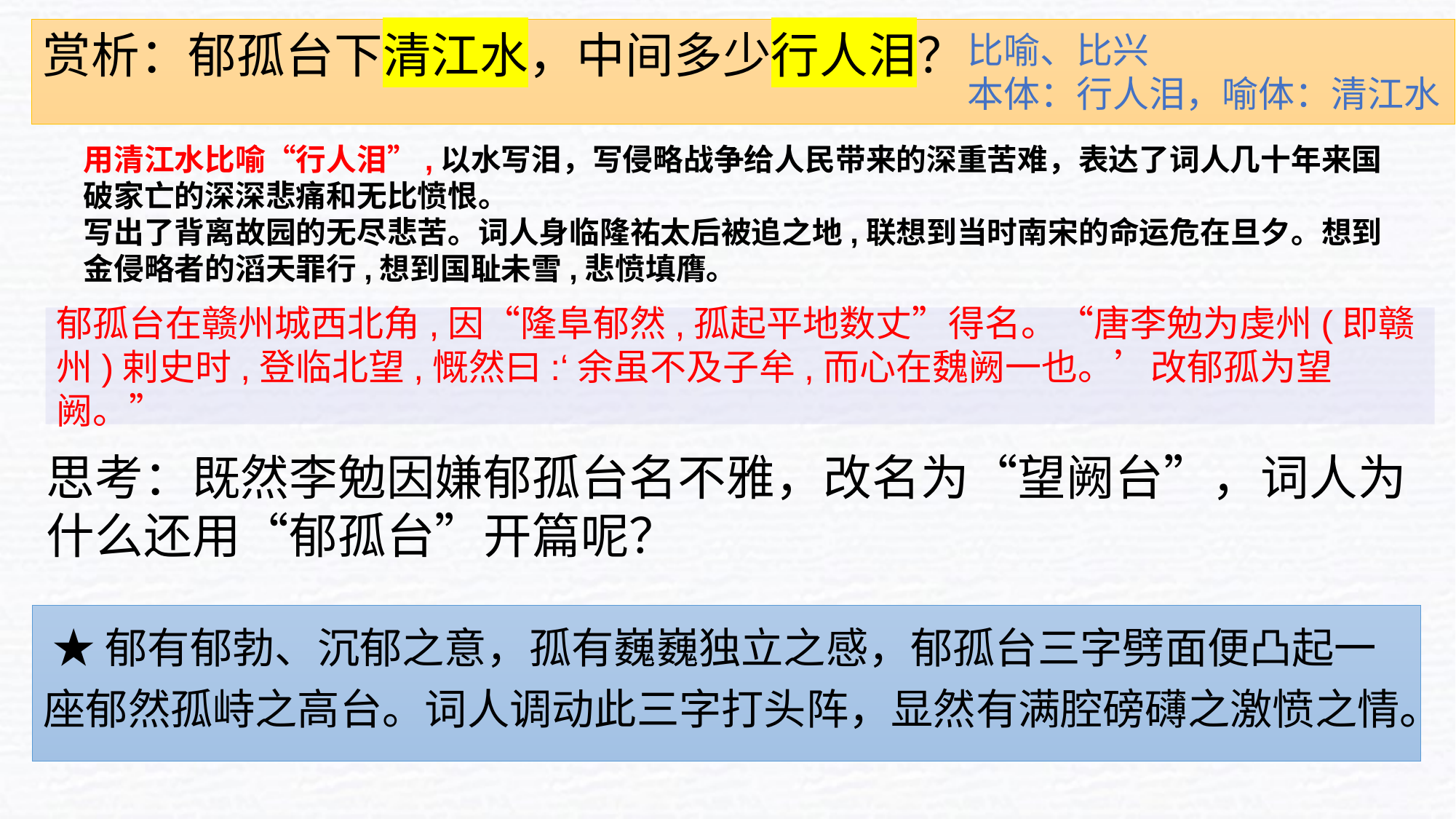

赏析：郁孤台下清江水，中间多少行人泪？

比喻、比兴
本体：行人泪，喻体：清江水
用清江水比喻“行人泪”,以水写泪，写侵略战争给人民带来的深重苦难，表达了词人几十年来国破家亡的深深悲痛和无比愤恨。
写出了背离故园的无尽悲苦。词人身临隆祐太后被追之地,联想到当时南宋的命运危在旦夕。想到金侵略者的滔天罪行,想到国耻未雪,悲愤填膺。
郁孤台在赣州城西北角,因“隆阜郁然,孤起平地数丈”得名。“唐李勉为虔州(即赣州)剌史时,登临北望,慨然曰:‘余虽不及子牟,而心在魏阙一也。’改郁孤为望阙。”
思考：既然李勉因嫌郁孤台名不雅，改名为“望阙台”，词人为什么还用“郁孤台”开篇呢？

 ★郁有郁勃、沉郁之意，孤有巍巍独立之感，郁孤台三字劈面便凸起一座郁然孤峙之高台。词人调动此三字打头阵，显然有满腔磅礴之激愤之情。